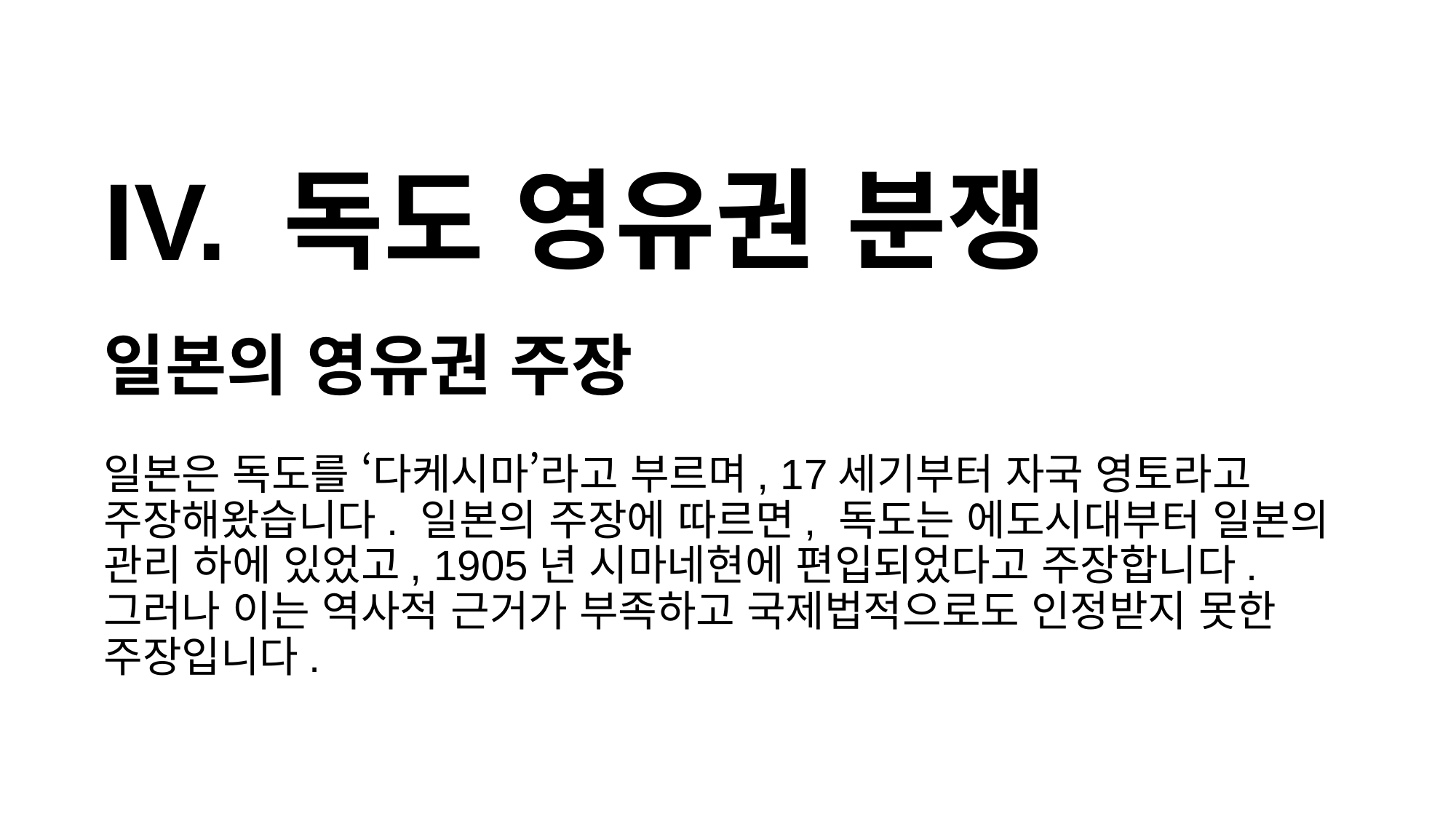

IV. 독도 영유권 분쟁
# 일본의 영유권 주장
일본은 독도를 ‘다케시마’라고 부르며, 17세기부터 자국 영토라고 주장해왔습니다. 일본의 주장에 따르면, 독도는 에도시대부터 일본의 관리 하에 있었고, 1905년 시마네현에 편입되었다고 주장합니다. 그러나 이는 역사적 근거가 부족하고 국제법적으로도 인정받지 못한 주장입니다.